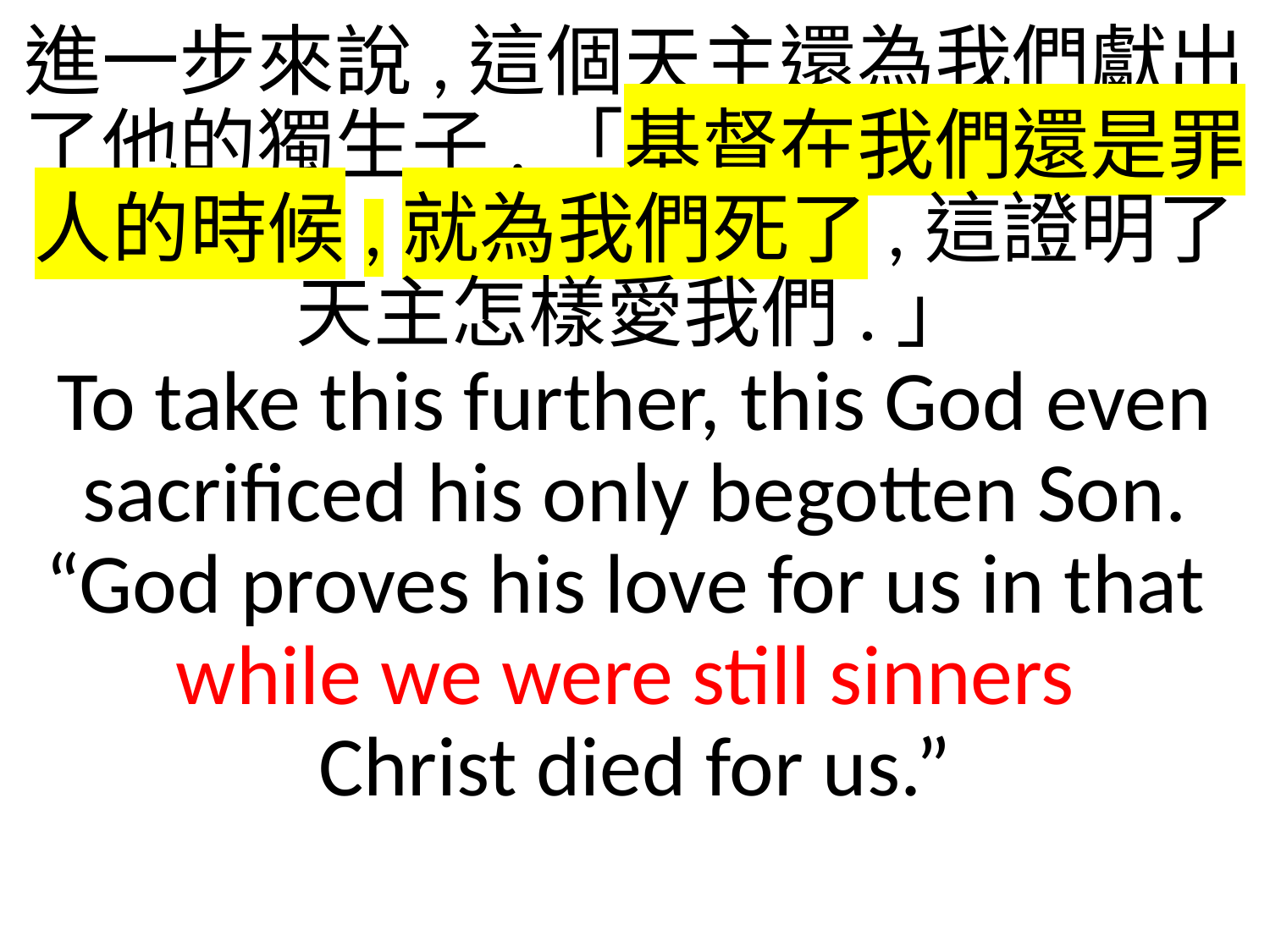

進一步來說,這個天主還為我們獻出了他的獨生子,「基督在我們還是罪人的時候,就為我們死了,這證明了天主怎樣愛我們.」
To take this further, this God even sacrificed his only begotten Son. “God proves his love for us in that
while we were still sinners
Christ died for us.”